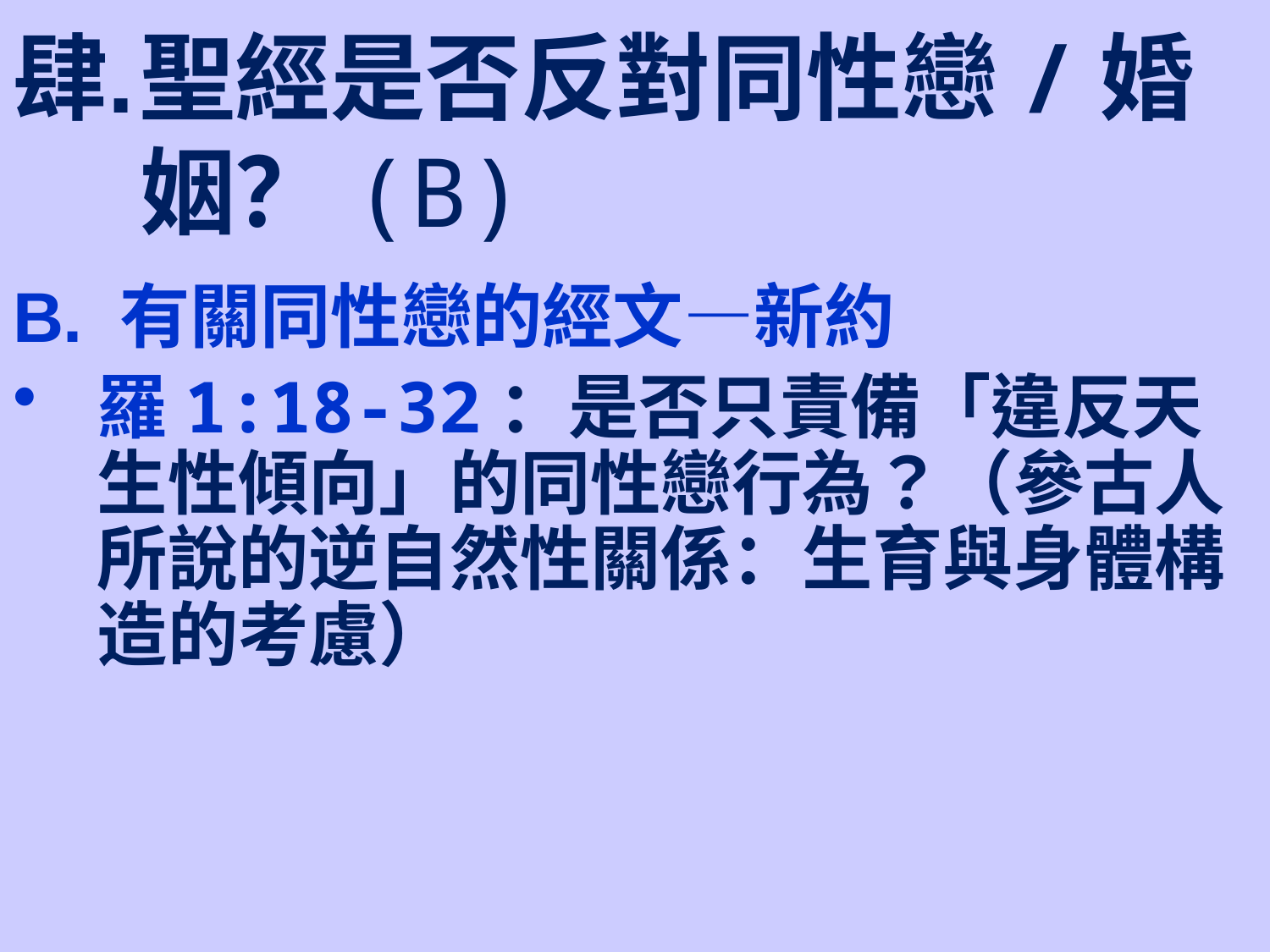

# 聖經是否反對同性戀/婚姻？(B)
B. 有關同性戀的經文—新約
羅1:18-32：是否只責備「違反天生性傾向」的同性戀行為？（參古人所說的逆自然性關係：生育與身體構造的考慮）